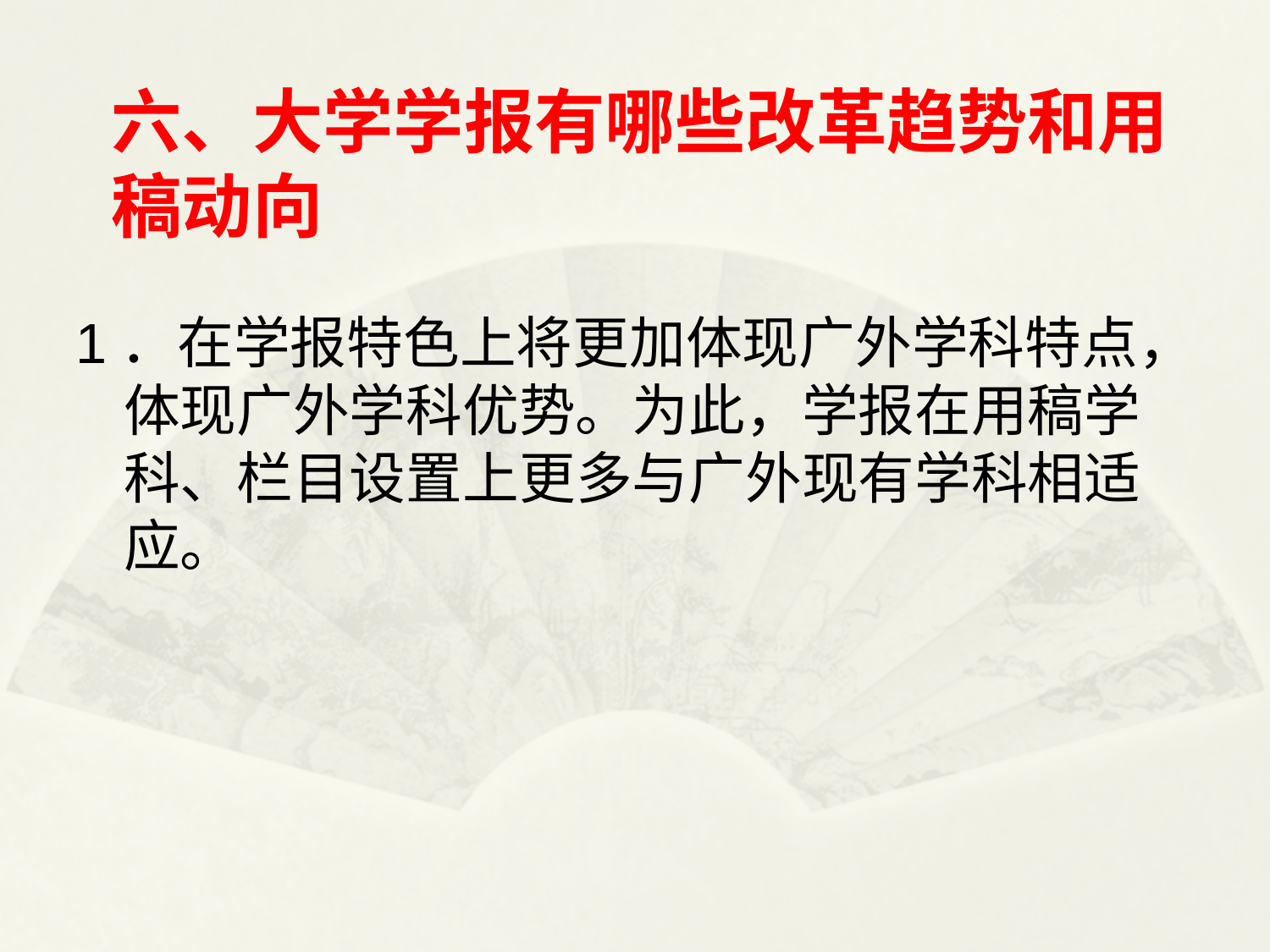

# 六、大学学报有哪些改革趋势和用稿动向

1．在学报特色上将更加体现广外学科特点，体现广外学科优势。为此，学报在用稿学科、栏目设置上更多与广外现有学科相适应。